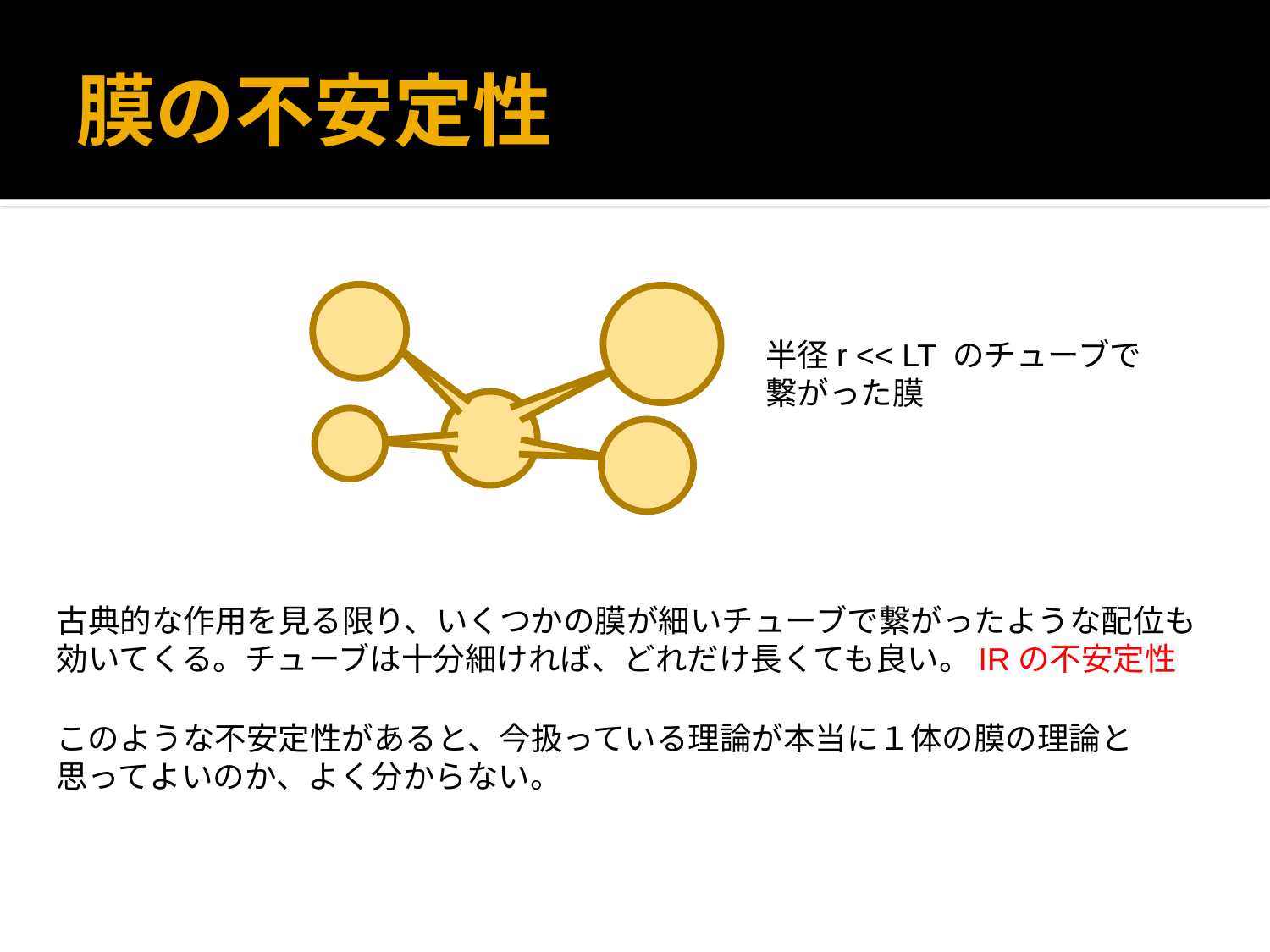

# 膜の不安定性

半径r << LT のチューブで
繋がった膜
古典的な作用を見る限り、いくつかの膜が細いチューブで繋がったような配位も
効いてくる。チューブは十分細ければ、どれだけ長くても良い。IRの不安定性

このような不安定性があると、今扱っている理論が本当に１体の膜の理論と
思ってよいのか、よく分からない。